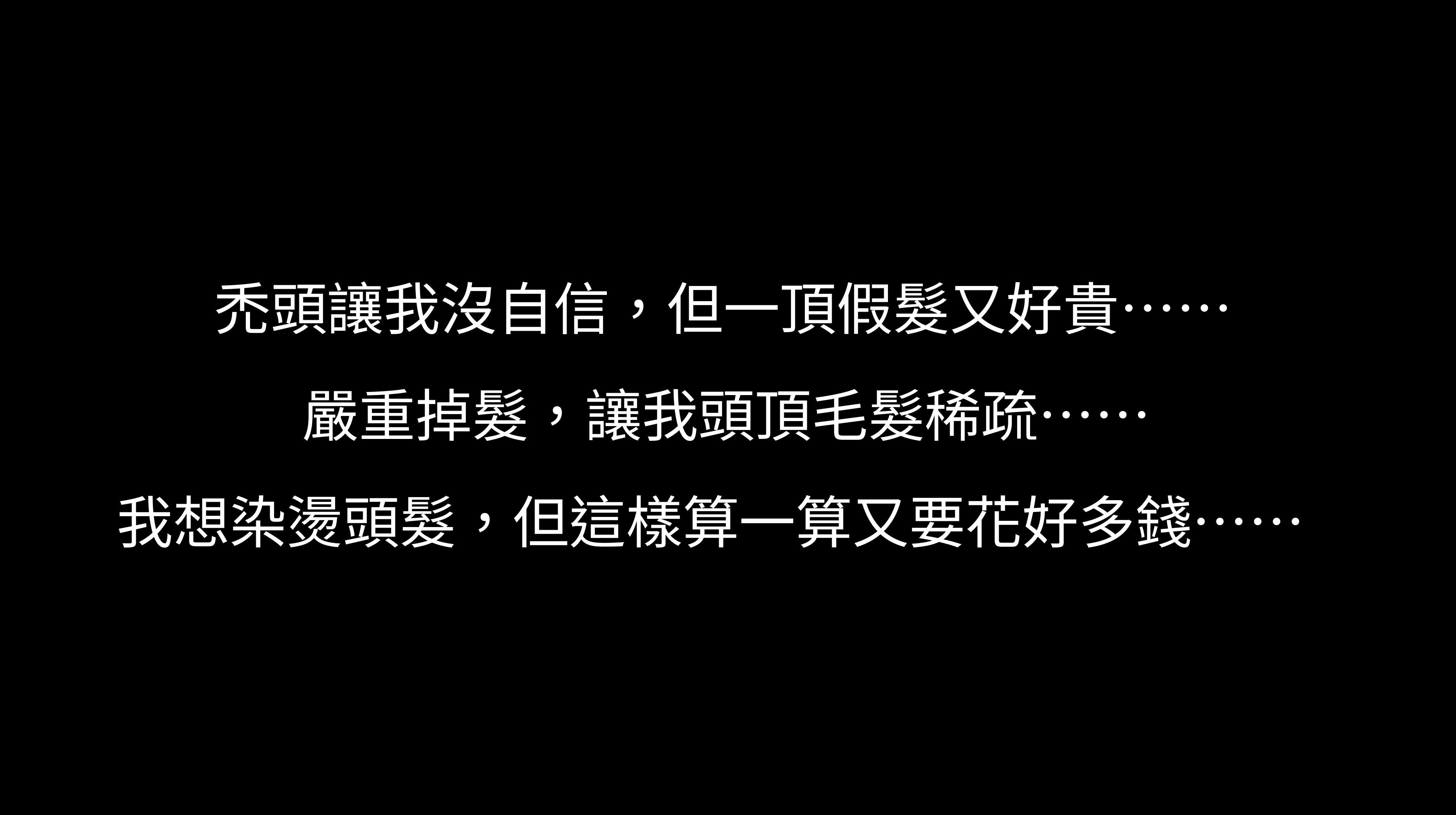

禿頭讓我沒自信，但一頂假髮又好貴……
嚴重掉髮，讓我頭頂毛髮稀疏……
我想染燙頭髮，但這樣算一算又要花好多錢……